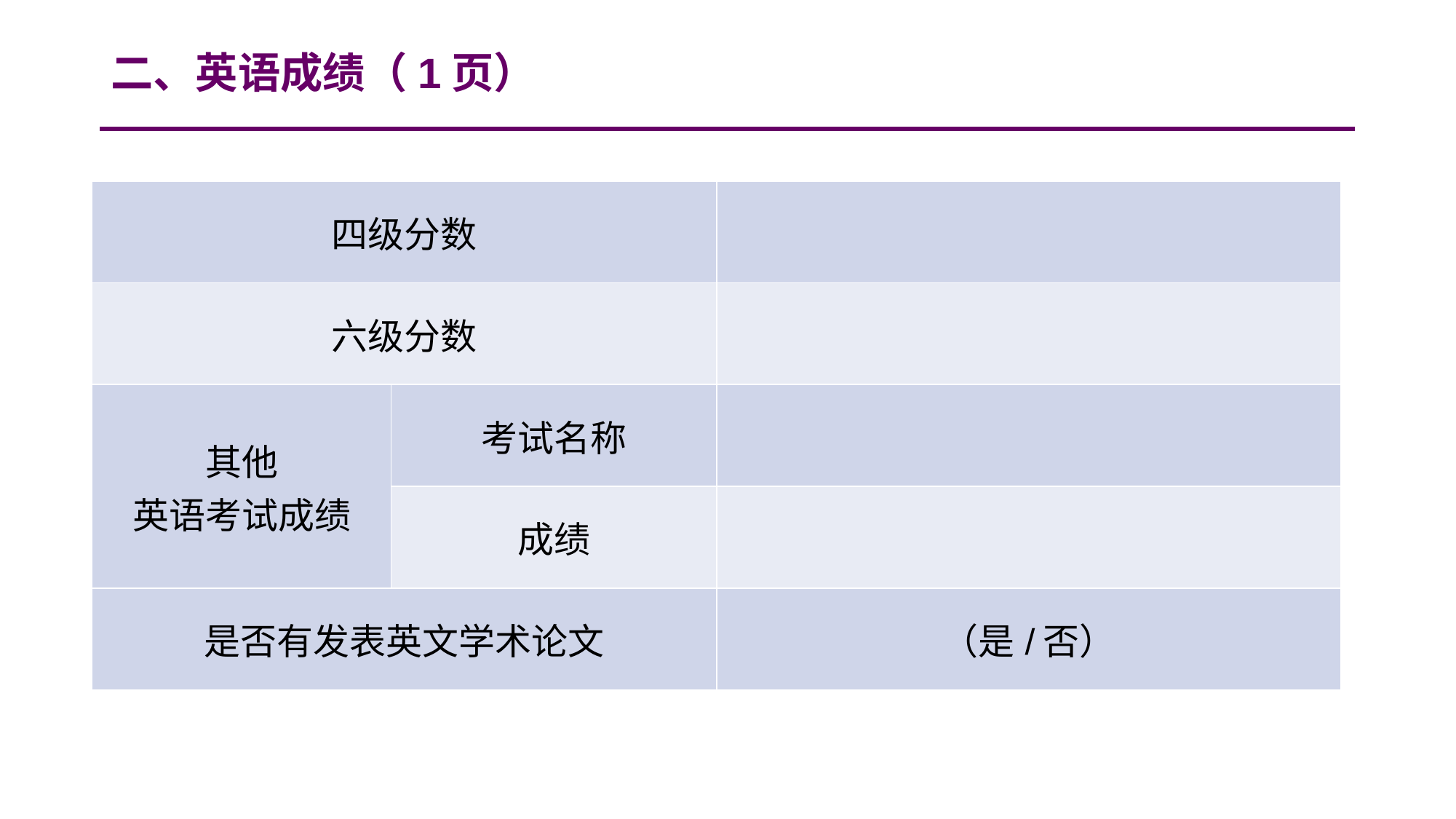

# 二、英语成绩（1页）
| 四级分数 |  |  |
| --- | --- | --- |
| 六级分数 |  |  |
| 其他 英语考试成绩 | 考试名称 |  |
|  | 成绩 |  |
| 是否有发表英文学术论文 |  | （是/否） |